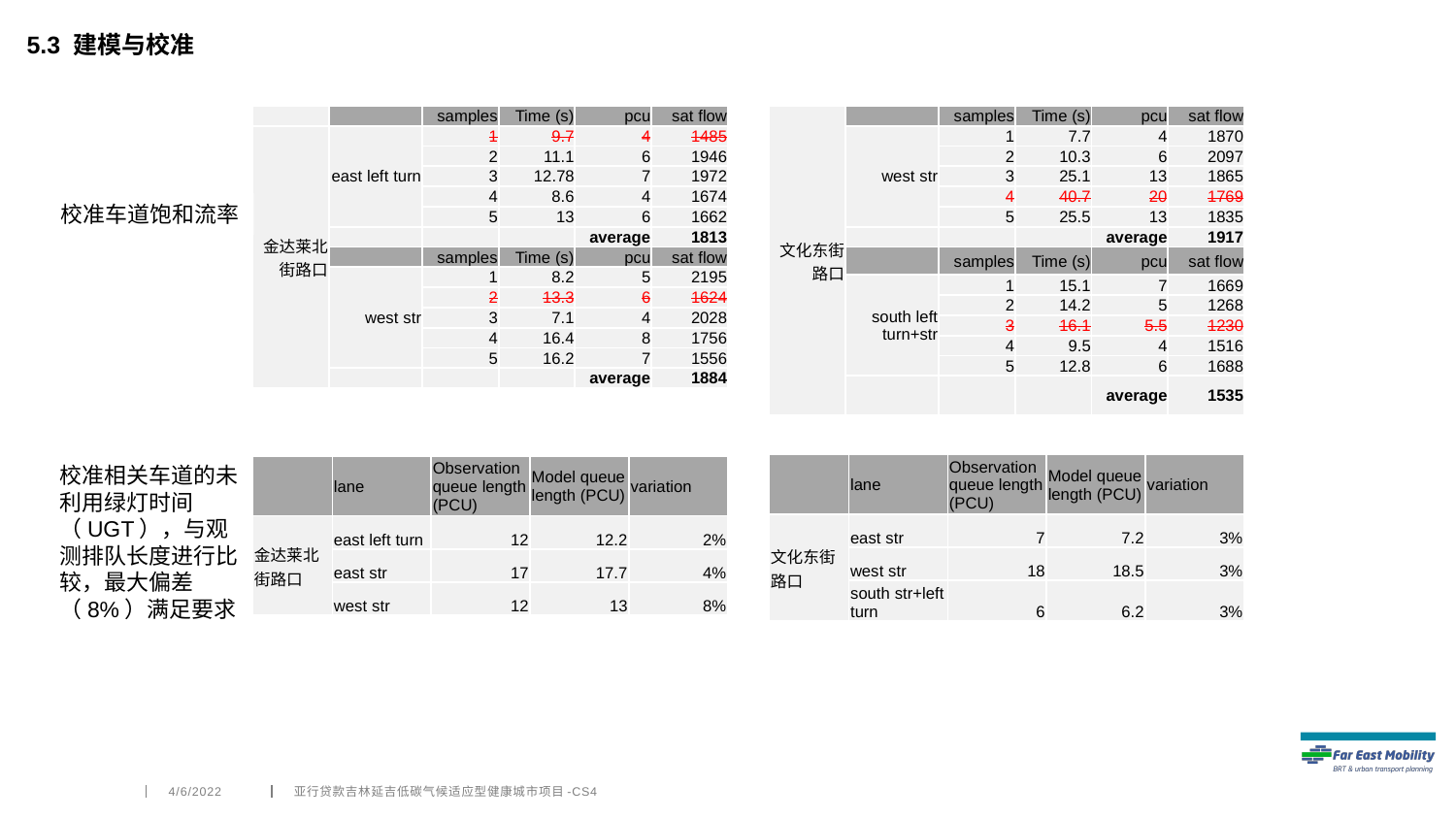

5.3 建模与校准
|  |  | samples | Time (s) | pcu | sat flow |
| --- | --- | --- | --- | --- | --- |
| 金达莱北街路口 | east left turn | 1 | 9.7 | 4 | 1485 |
|  |  | 2 | 11.1 | 6 | 1946 |
|  |  | 3 | 12.78 | 7 | 1972 |
|  |  | 4 | 8.6 | 4 | 1674 |
|  |  | 5 | 13 | 6 | 1662 |
|  |  |  |  | average | 1813 |
|  |  | samples | Time (s) | pcu | sat flow |
|  | west str | 1 | 8.2 | 5 | 2195 |
|  |  | 2 | 13.3 | 6 | 1624 |
|  |  | 3 | 7.1 | 4 | 2028 |
|  |  | 4 | 16.4 | 8 | 1756 |
|  |  | 5 | 16.2 | 7 | 1556 |
|  |  |  |  | average | 1884 |
| 文化东街路口 |  | samples | Time (s) | pcu | sat flow |
| --- | --- | --- | --- | --- | --- |
|  | west str | 1 | 7.7 | 4 | 1870 |
|  |  | 2 | 10.3 | 6 | 2097 |
|  |  | 3 | 25.1 | 13 | 1865 |
|  |  | 4 | 40.7 | 20 | 1769 |
|  |  | 5 | 25.5 | 13 | 1835 |
|  |  |  |  | average | 1917 |
|  |  | samples | Time (s) | pcu | sat flow |
|  | south left turn+str | 1 | 15.1 | 7 | 1669 |
|  |  | 2 | 14.2 | 5 | 1268 |
|  |  | 3 | 16.1 | 5.5 | 1230 |
|  |  | 4 | 9.5 | 4 | 1516 |
|  |  | 5 | 12.8 | 6 | 1688 |
|  |  |  |  | average | 1535 |
校准车道饱和流率
校准相关车道的未利用绿灯时间（UGT），与观测排队长度进行比较，最大偏差（8%）满足要求
|  | lane | Observation queue length (PCU) | Model queue length (PCU) | variation |
| --- | --- | --- | --- | --- |
| 文化东街路口 | east str | 7 | 7.2 | 3% |
|  | west str | 18 | 18.5 | 3% |
|  | south str+left turn | 6 | 6.2 | 3% |
|  | lane | Observation queue length (PCU) | Model queue length (PCU) | variation |
| --- | --- | --- | --- | --- |
| 金达莱北街路口 | east left turn | 12 | 12.2 | 2% |
|  | east str | 17 | 17.7 | 4% |
|  | west str | 12 | 13 | 8% |
4/6/2022
亚行贷款吉林延吉低碳气候适应型健康城市项目-CS4